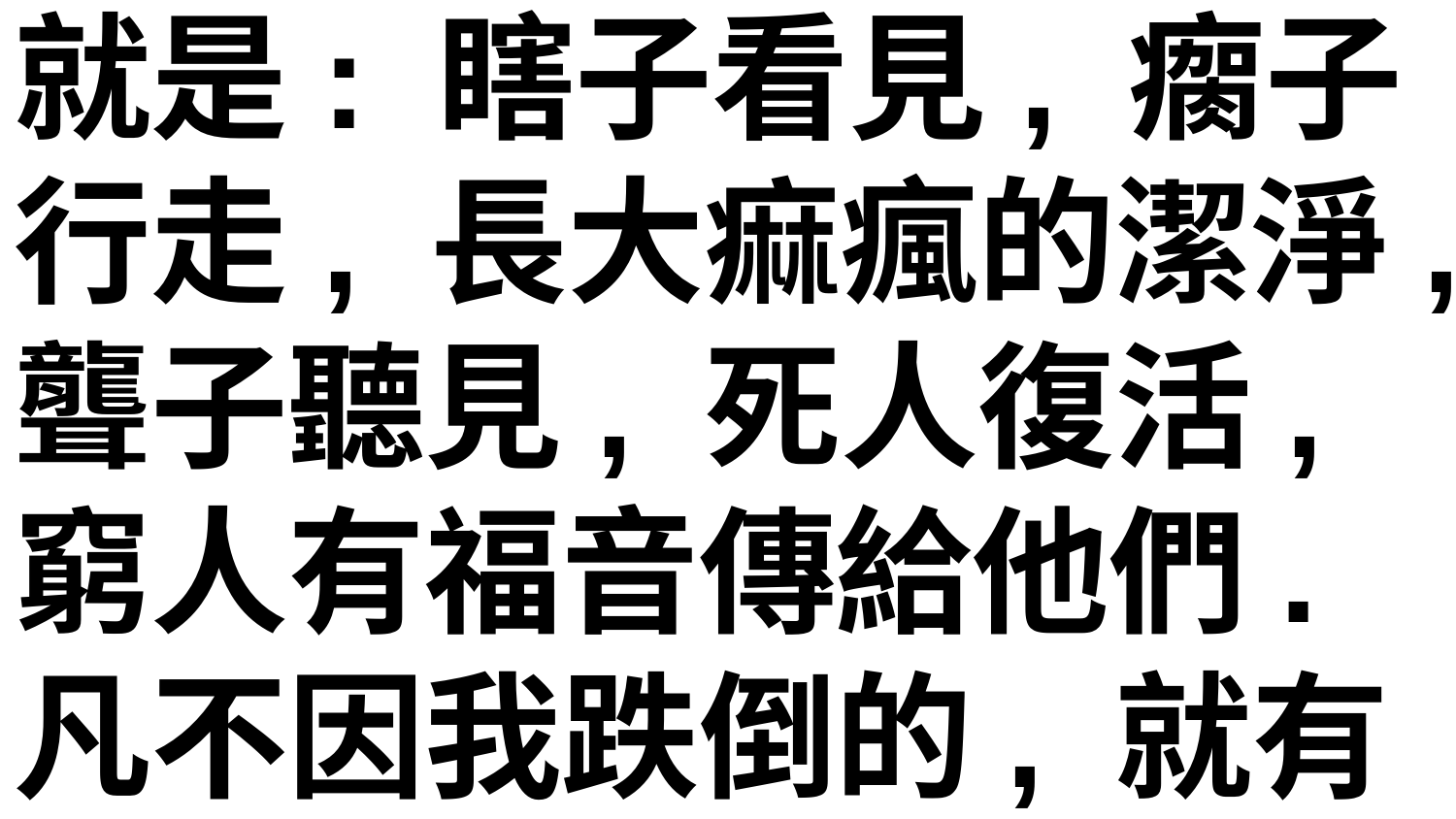

就是: 瞎子看見, 瘸子行走, 長大痲瘋的潔淨, 聾子聽見, 死人復活, 窮人有福音傳給他們. 凡不因我跌倒的, 就有福了!」